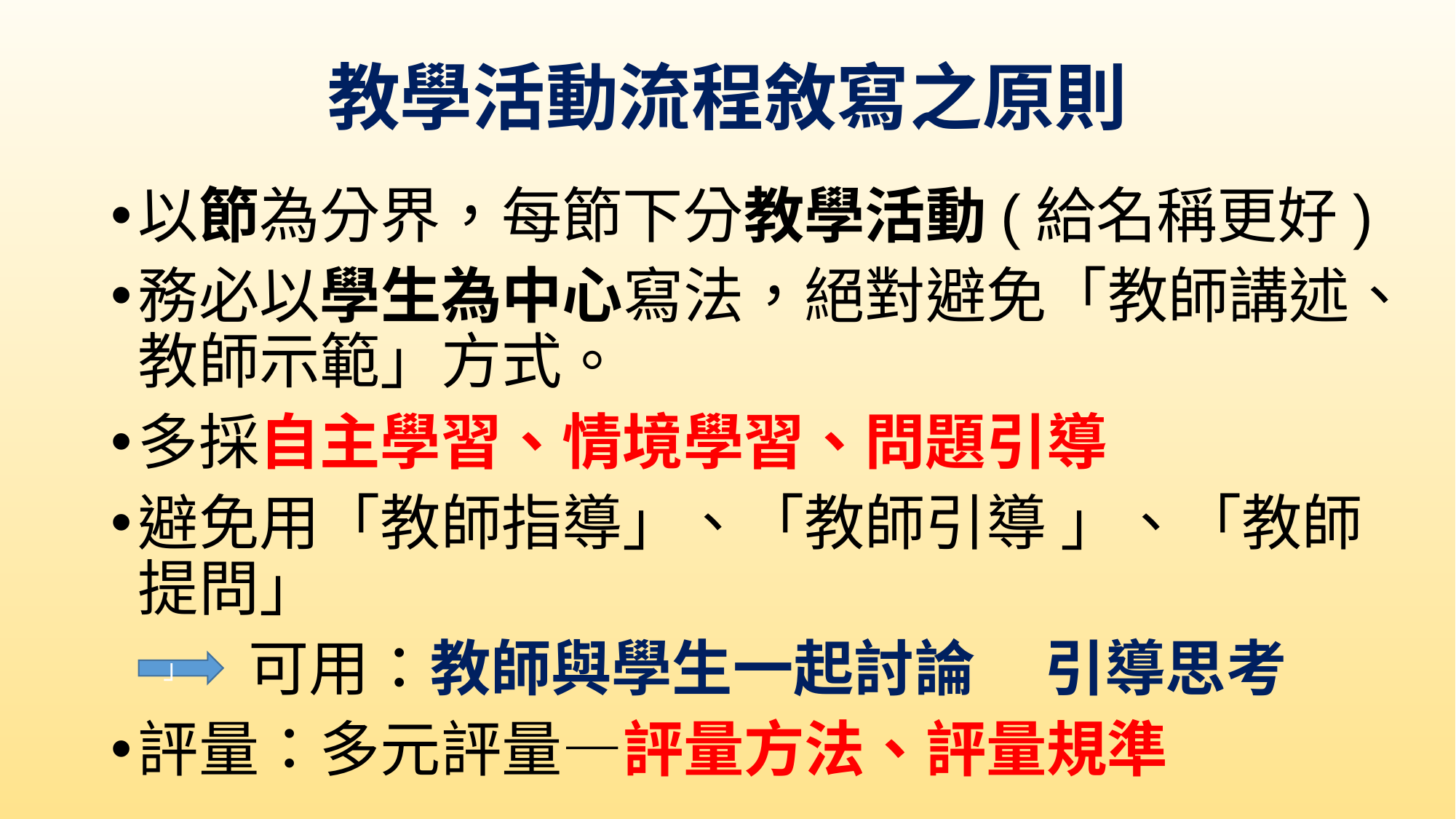

# 教學活動流程敘寫之原則
以節為分界，每節下分教學活動(給名稱更好)
務必以學生為中心寫法，絕對避免「教師講述、教師示範」方式。
多採自主學習、情境學習、問題引導
避免用「教師指導」、「教師引導 」、「教師提問」
         可用：教師與學生一起討論     引導思考
評量：多元評量―評量方法、評量規準

」